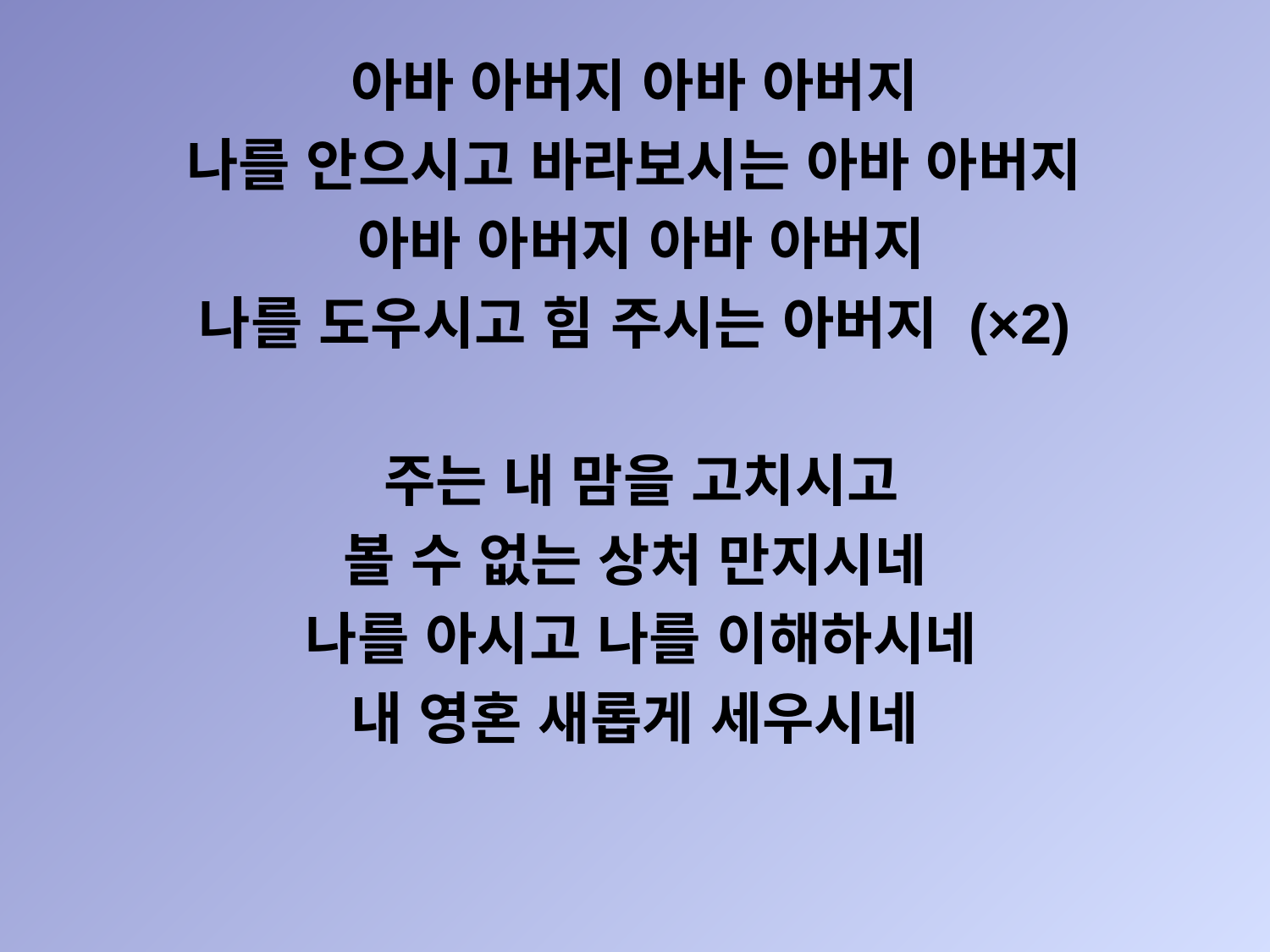

아바 아버지 아바 아버지
나를 안으시고 바라보시는 아바 아버지
 아바 아버지 아바 아버지
나를 도우시고 힘 주시는 아버지 (×2)

 주는 내 맘을 고치시고
볼 수 없는 상처 만지시네
 나를 아시고 나를 이해하시네
내 영혼 새롭게 세우시네